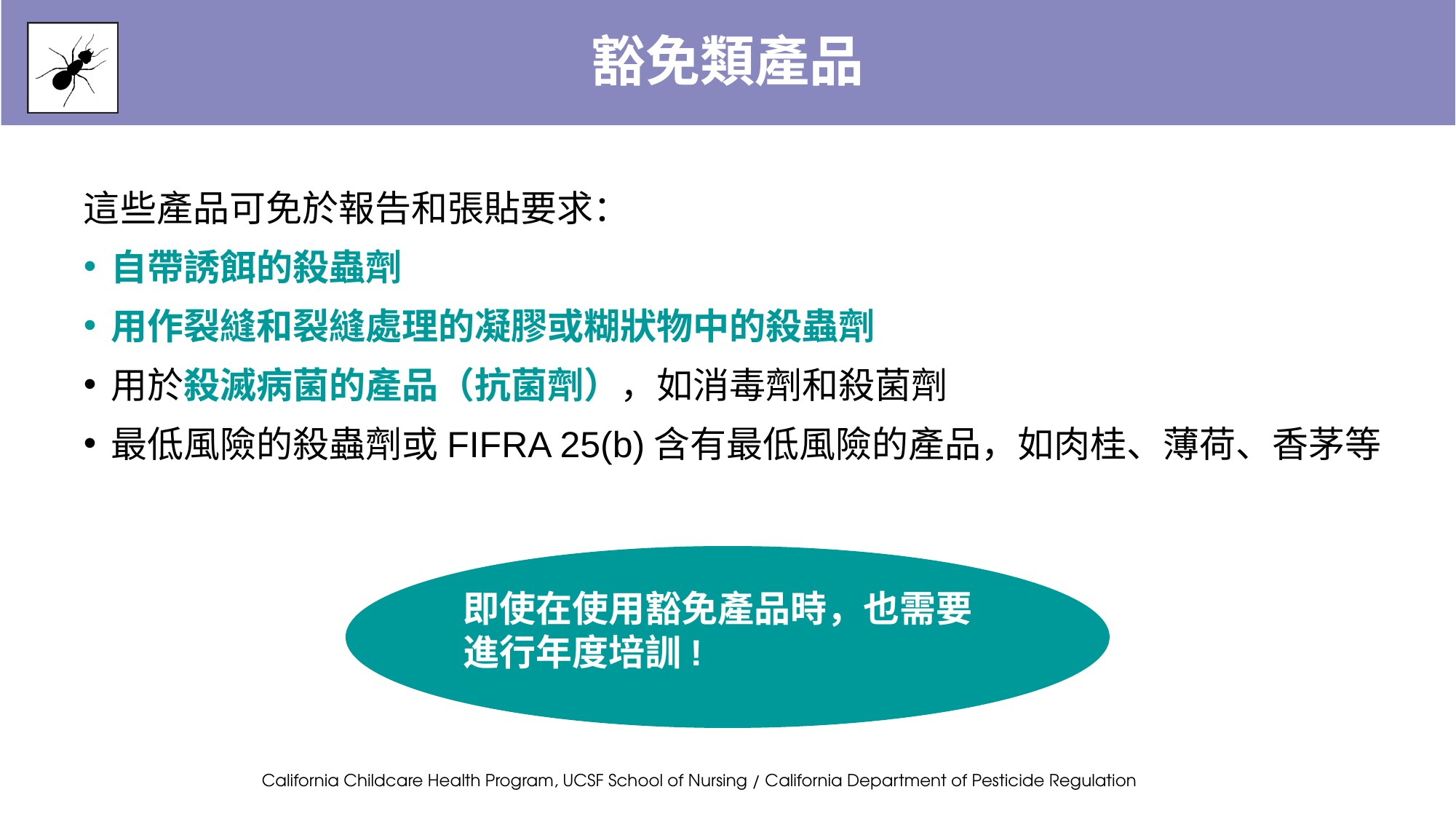

豁免類產品
這些產品可免於報告和張貼要求：
自帶誘餌的殺蟲劑
用作裂縫和裂縫處理的凝膠或糊狀物中的殺蟲劑
用於殺滅病菌的產品（抗菌劑），如消毒劑和殺菌劑
最低風險的殺蟲劑或FIFRA 25(b)含有最低風險的產品，如肉桂、薄荷、香茅等

即使在使用豁免產品時，也需要進行年度培訓!